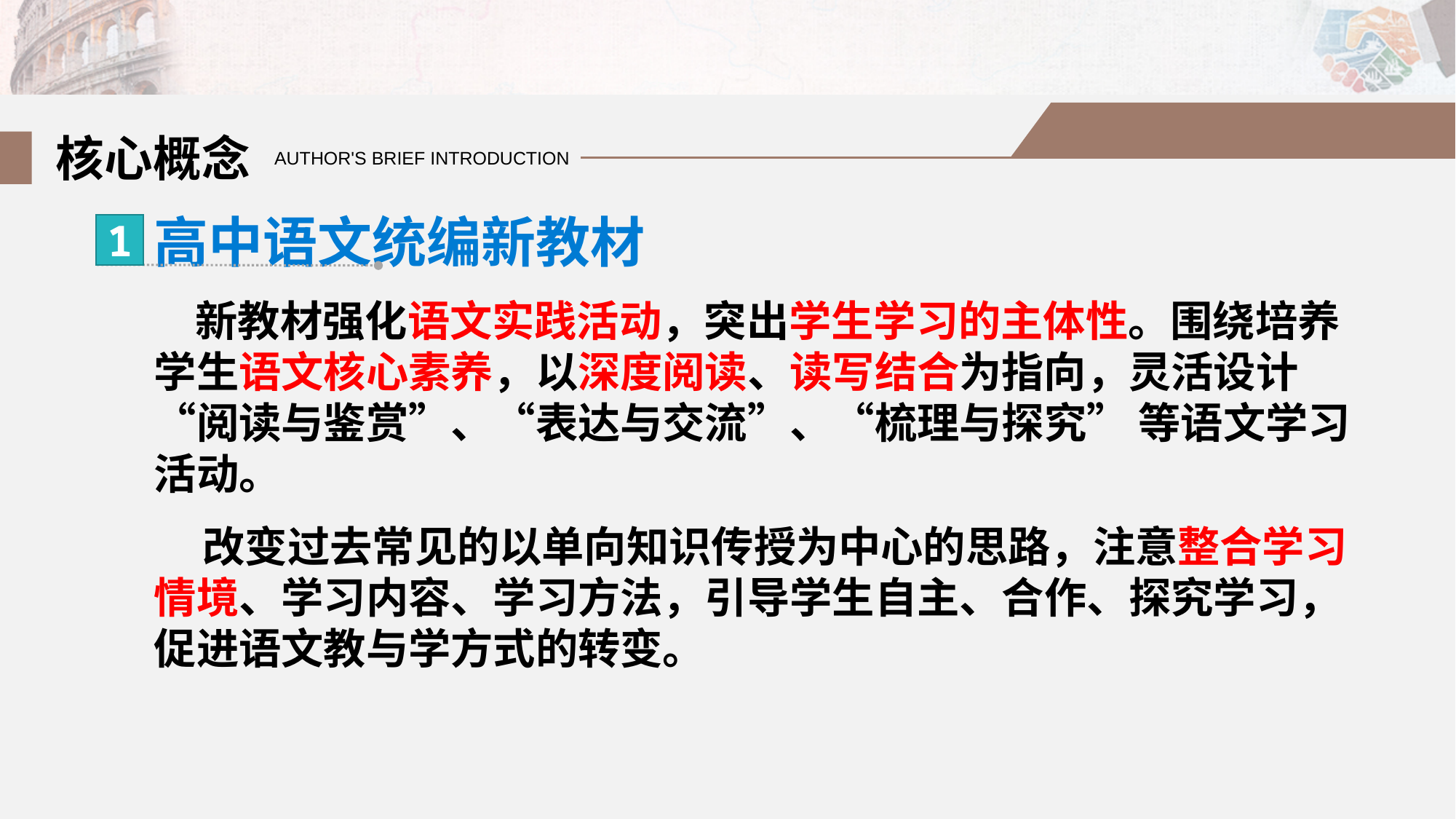

核心概念

AUTHOR'S BRIEF INTRODUCTION
高中语文统编新教材
    新教材强化语文实践活动，突出学生学习的主体性。围绕培养学生语文核心素养，以深度阅读、读写结合为指向，灵活设计“阅读与鉴赏”、“表达与交流”、“梳理与探究” 等语文学习活动。
    改变过去常见的以单向知识传授为中心的思路，注意整合学习情境、学习内容、学习方法，引导学生自主、合作、探究学习，促进语文教与学方式的转变。

1